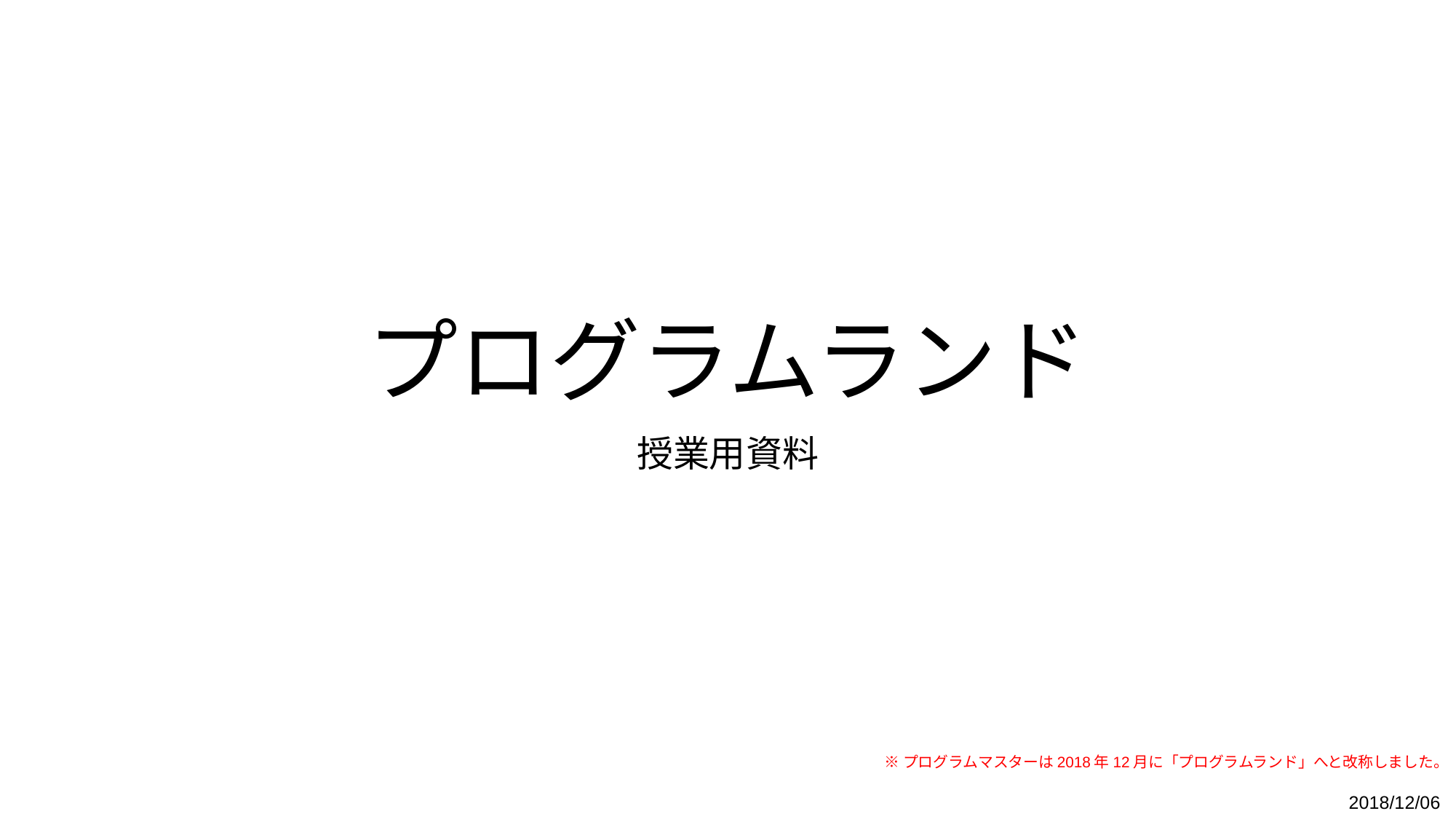

# プログラムランド
授業用資料
※プログラムマスターは2018年12月に「プログラムランド」へと改称しました。
2018/12/06